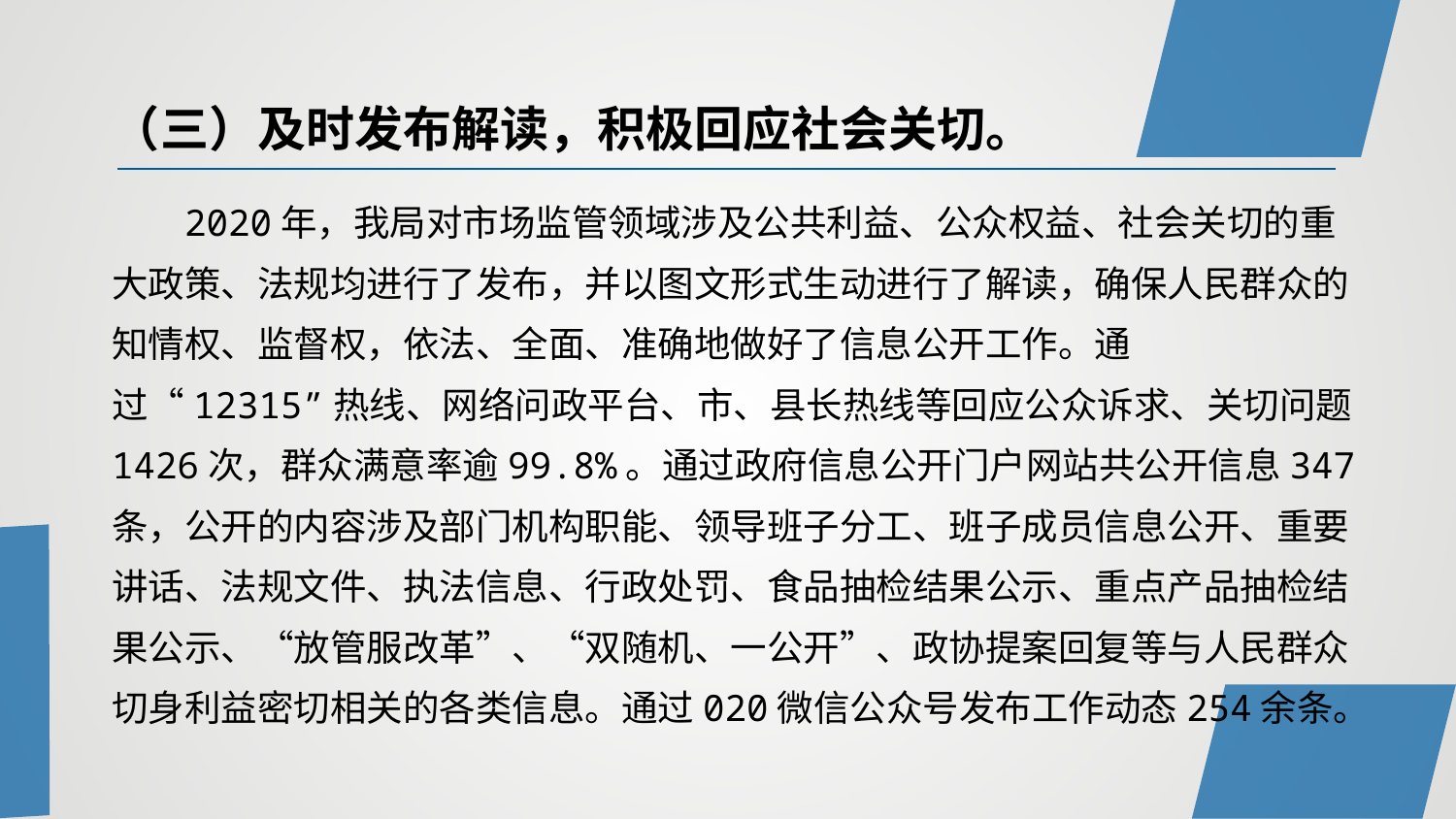

（三）及时发布解读，积极回应社会关切。
2020年，我局对市场监管领域涉及公共利益、公众权益、社会关切的重大政策、法规均进行了发布，并以图文形式生动进行了解读，确保人民群众的知情权、监督权，依法、全面、准确地做好了信息公开工作。通过“12315”热线、网络问政平台、市、县长热线等回应公众诉求、关切问题1426次，群众满意率逾99.8%。通过政府信息公开门户网站共公开信息347条，公开的内容涉及部门机构职能、领导班子分工、班子成员信息公开、重要讲话、法规文件、执法信息、行政处罚、食品抽检结果公示、重点产品抽检结果公示、“放管服改革”、“双随机、一公开”、政协提案回复等与人民群众切身利益密切相关的各类信息。通过020微信公众号发布工作动态254余条。